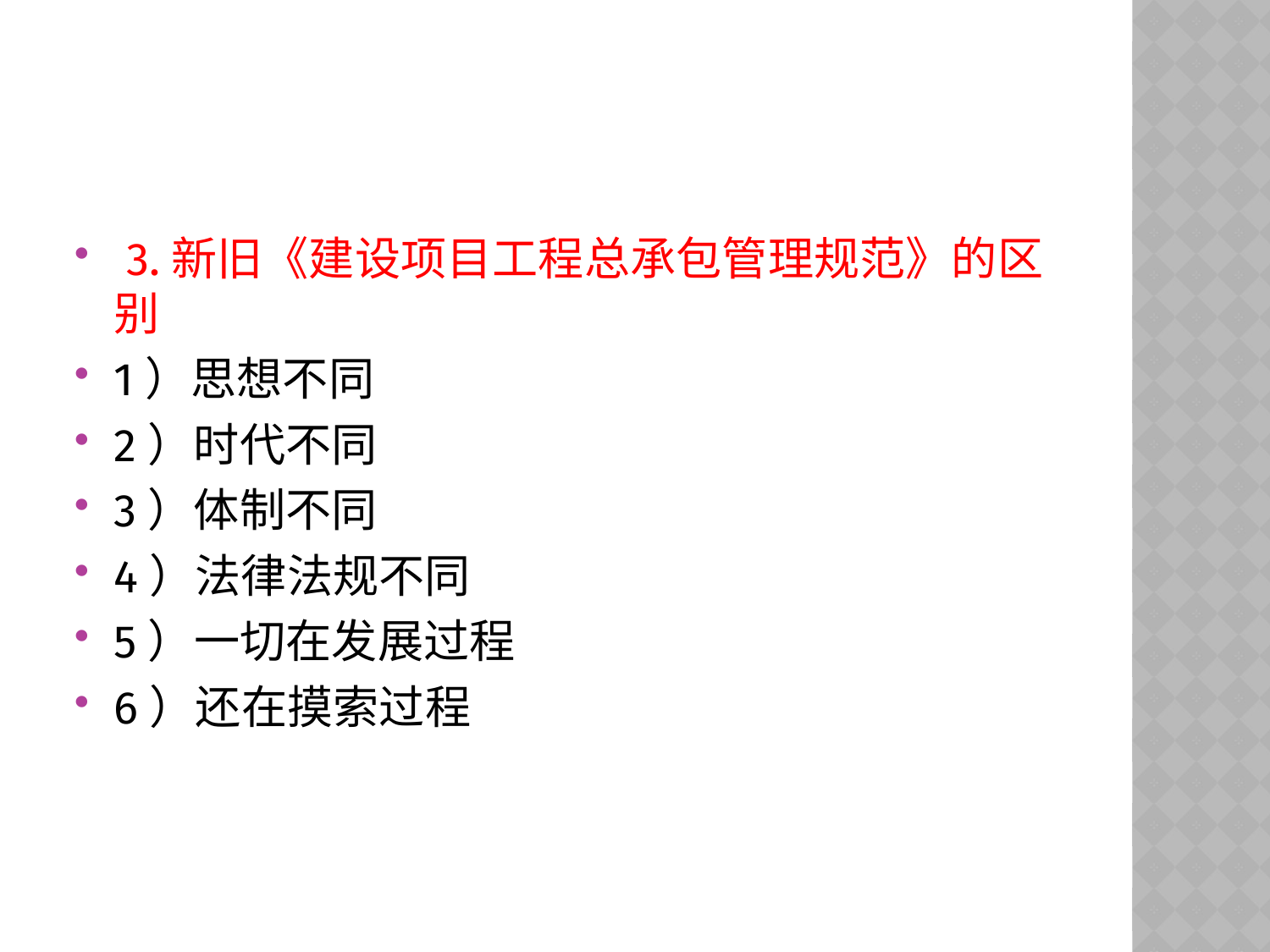

#
 3.新旧《建设项目工程总承包管理规范》的区别
1）思想不同
2）时代不同
3）体制不同
4）法律法规不同
5）一切在发展过程
6）还在摸索过程